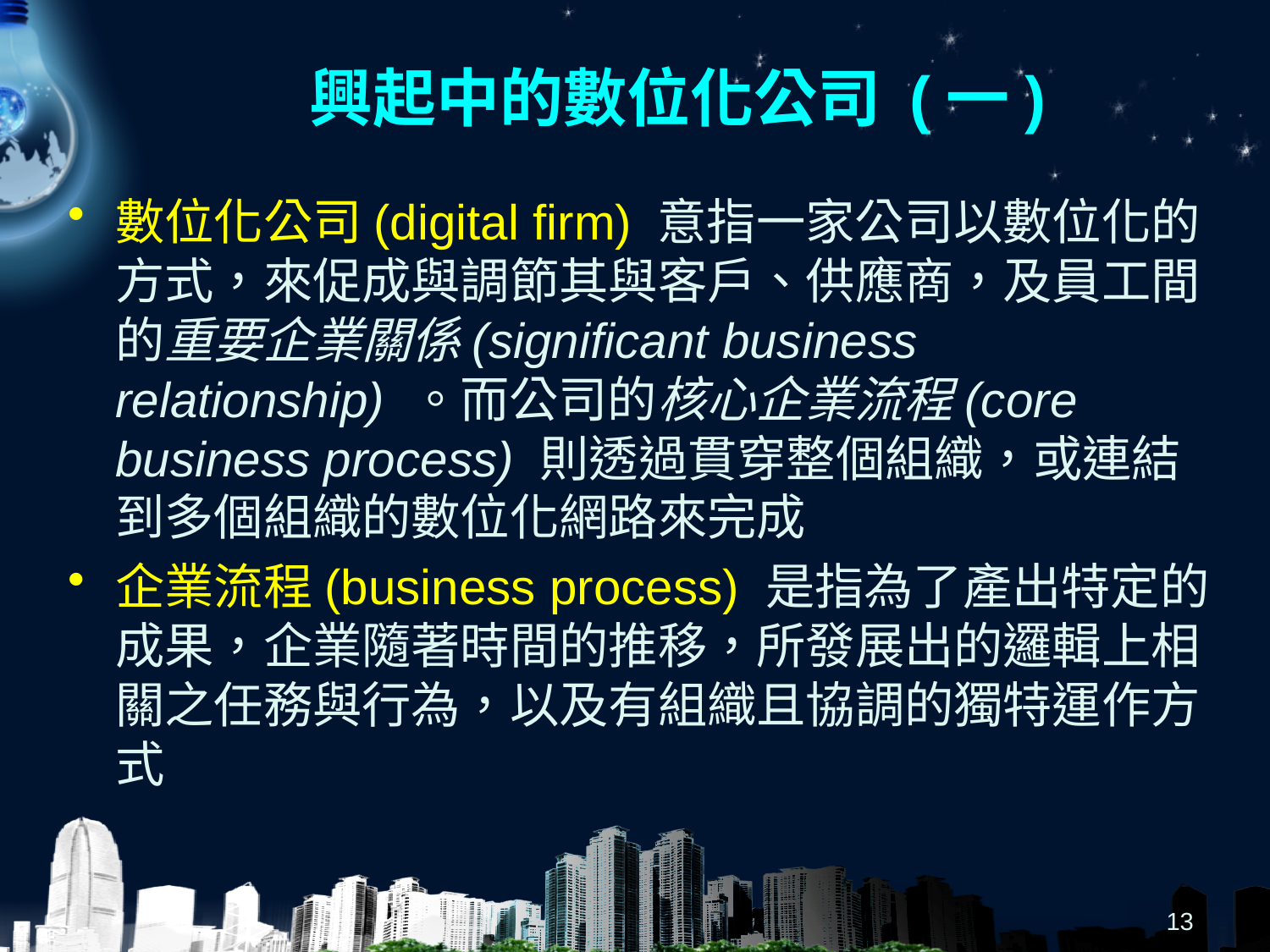

# 興起中的數位化公司 (一)
數位化公司(digital firm) 意指一家公司以數位化的方式，來促成與調節其與客戶、供應商，及員工間的重要企業關係(significant business relationship) 。而公司的核心企業流程(core business process) 則透過貫穿整個組織，或連結到多個組織的數位化網路來完成
企業流程(business process) 是指為了產出特定的成果，企業隨著時間的推移，所發展出的邏輯上相關之任務與行為，以及有組織且協調的獨特運作方式
13